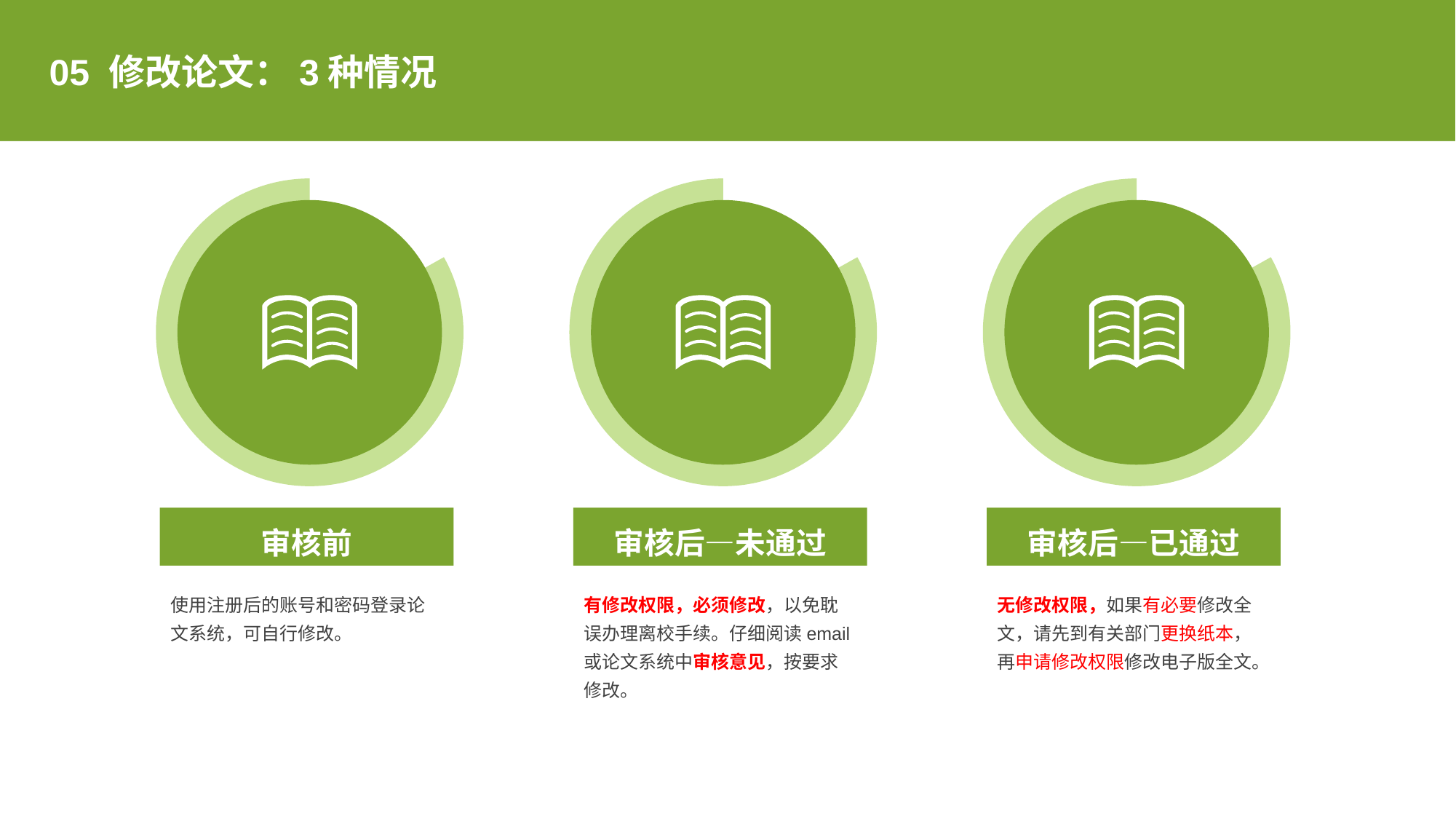

05 修改论文：3种情况

审核前
使用注册后的账号和密码登录论文系统，可自行修改。
审核后—未通过
有修改权限，必须修改，以免耽误办理离校手续。仔细阅读email或论文系统中审核意见，按要求修改。
审核后—已通过
无修改权限，如果有必要修改全文，请先到有关部门更换纸本，再申请修改权限修改电子版全文。